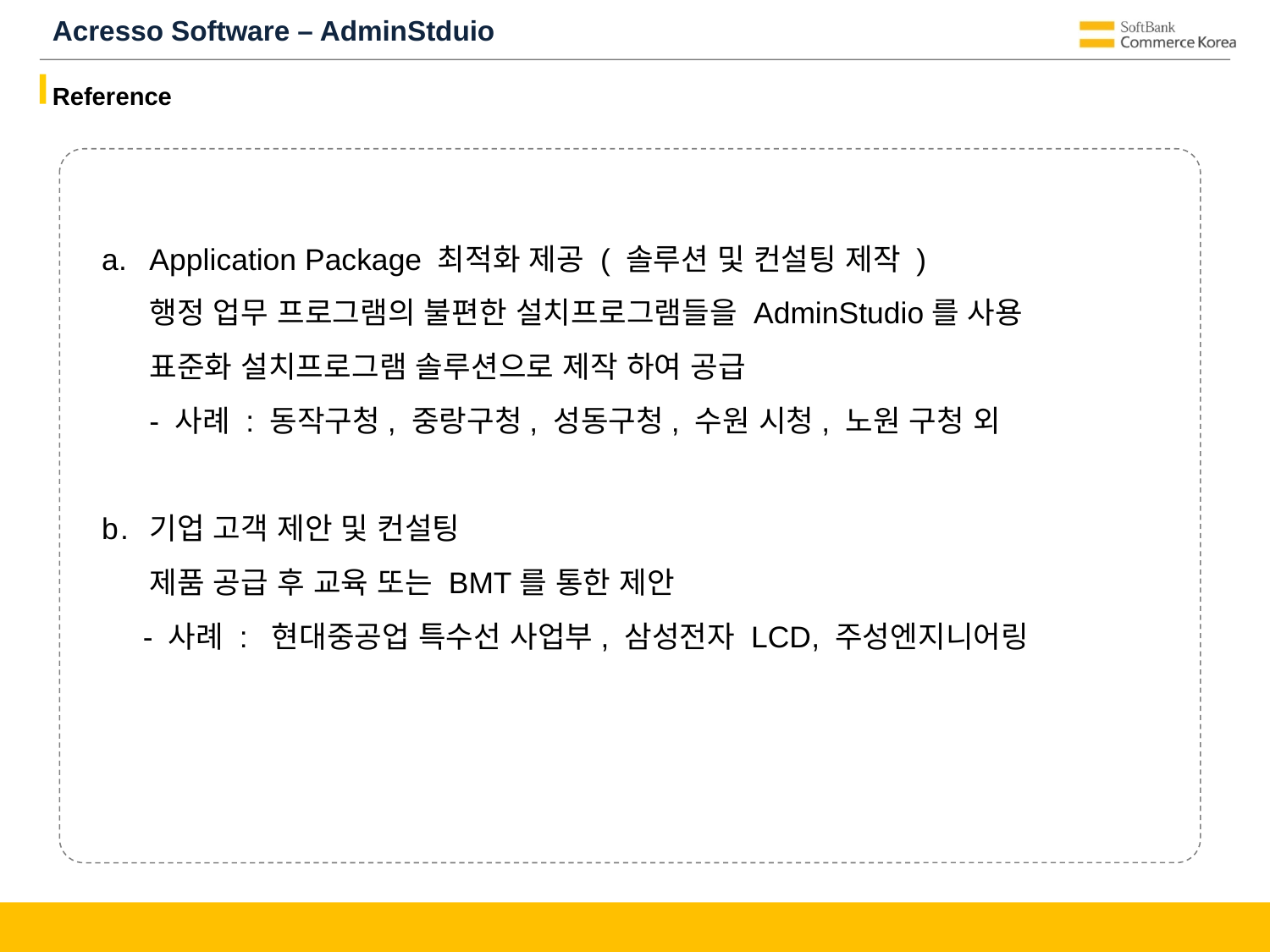

# Acresso Software – AdminStduio
Reference

Application Package 최적화 제공 ( 솔루션 및 컨설팅 제작 )
행정 업무 프로그램의 불편한 설치프로그램들을 AdminStudio를 사용
표준화 설치프로그램 솔루션으로 제작 하여 공급
- 사례 : 동작구청, 중랑구청, 성동구청, 수원 시청, 노원 구청 외

기업 고객 제안 및 컨설팅
제품 공급 후 교육 또는 BMT를 통한 제안
     - 사례 :  현대중공업 특수선 사업부, 삼성전자 LCD, 주성엔지니어링